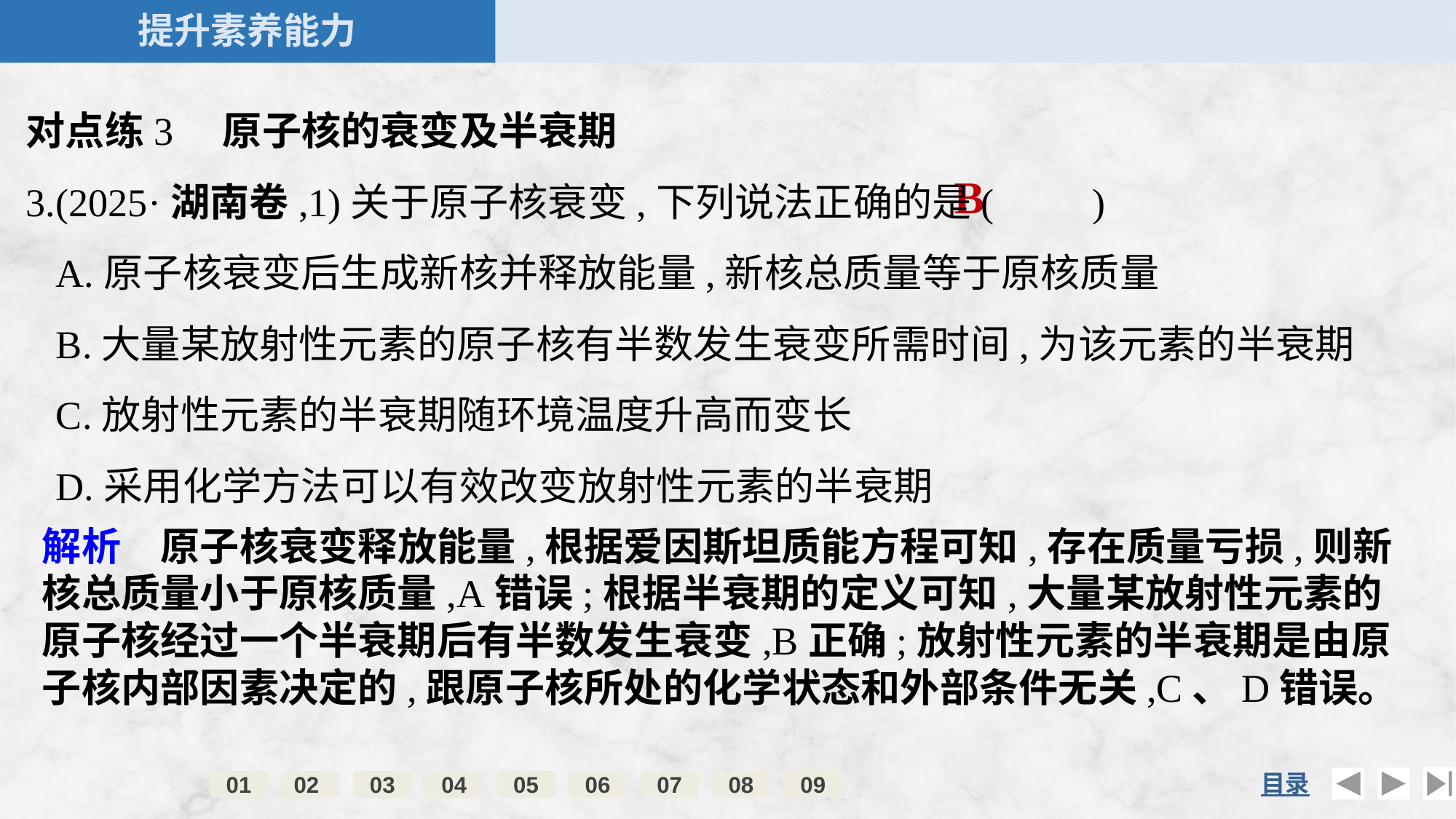

对点练3　原子核的衰变及半衰期
3.(2025·湖南卷,1)关于原子核衰变,下列说法正确的是(　　)
A.原子核衰变后生成新核并释放能量,新核总质量等于原核质量
B.大量某放射性元素的原子核有半数发生衰变所需时间,为该元素的半衰期
C.放射性元素的半衰期随环境温度升高而变长
D.采用化学方法可以有效改变放射性元素的半衰期
B
解析　原子核衰变释放能量,根据爱因斯坦质能方程可知,存在质量亏损,则新核总质量小于原核质量,A错误;根据半衰期的定义可知,大量某放射性元素的原子核经过一个半衰期后有半数发生衰变,B正确;放射性元素的半衰期是由原子核内部因素决定的,跟原子核所处的化学状态和外部条件无关,C、D错误。